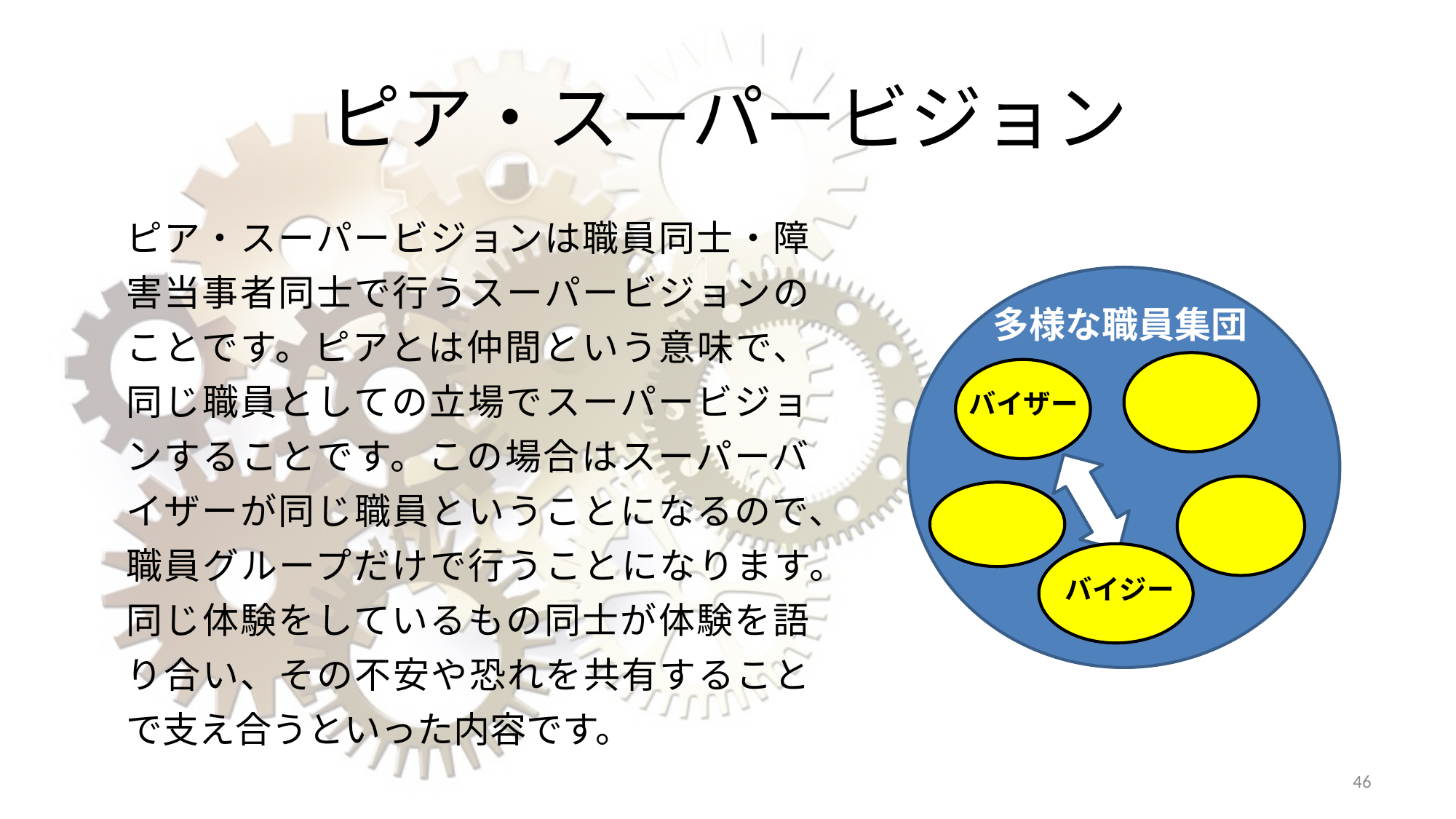

ピア・スーパービジョン
ピア・スーパービジョンは職員同士・障害当事者同士で行うスーパービジョンのことです。ピアとは仲間という意味で、同じ職員としての立場でスーパービジョンすることです。この場合はスーパーバイザーが同じ職員ということになるので、職員グループだけで行うことになります。同じ体験をしているもの同士が体験を語り合い、その不安や恐れを共有することで支え合うといった内容です。

多様な職員集団

バイザー

バイジー
46